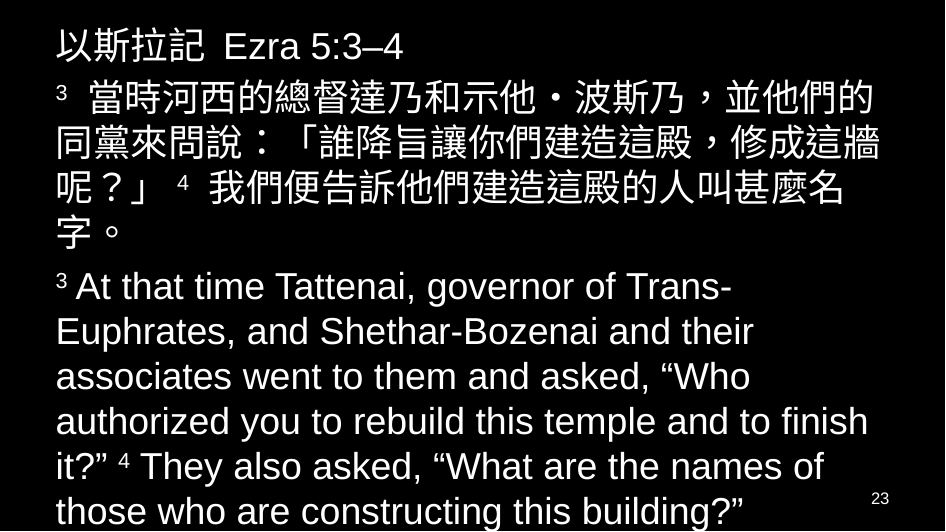

以斯拉記 Ezra 5:3–4
3 當時河西的總督達乃和示他•波斯乃，並他們的同黨來問說：「誰降旨讓你們建造這殿，修成這牆呢？」4 我們便告訴他們建造這殿的人叫甚麼名字。
3 At that time Tattenai, governor of Trans-Euphrates, and Shethar-Bozenai and their associates went to them and asked, “Who authorized you to rebuild this temple and to finish it?” 4 They also asked, “What are the names of those who are constructing this building?”

23